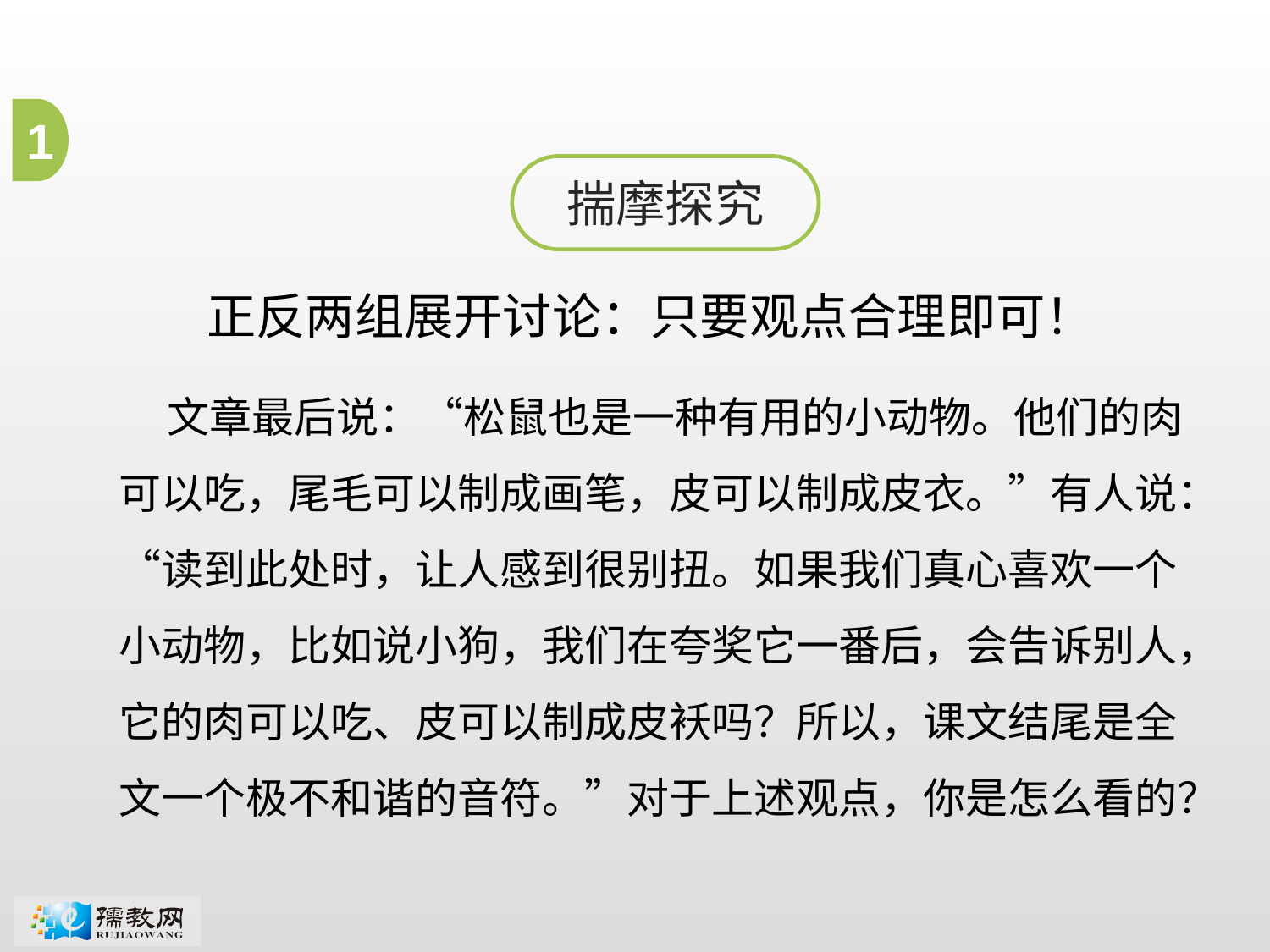

1
揣摩探究
正反两组展开讨论：只要观点合理即可！
    文章最后说：“松鼠也是一种有用的小动物。他们的肉可以吃，尾毛可以制成画笔，皮可以制成皮衣。”有人说：“读到此处时，让人感到很别扭。如果我们真心喜欢一个小动物，比如说小狗，我们在夸奖它一番后，会告诉别人，它的肉可以吃、皮可以制成皮袄吗？所以，课文结尾是全文一个极不和谐的音符。”对于上述观点，你是怎么看的？